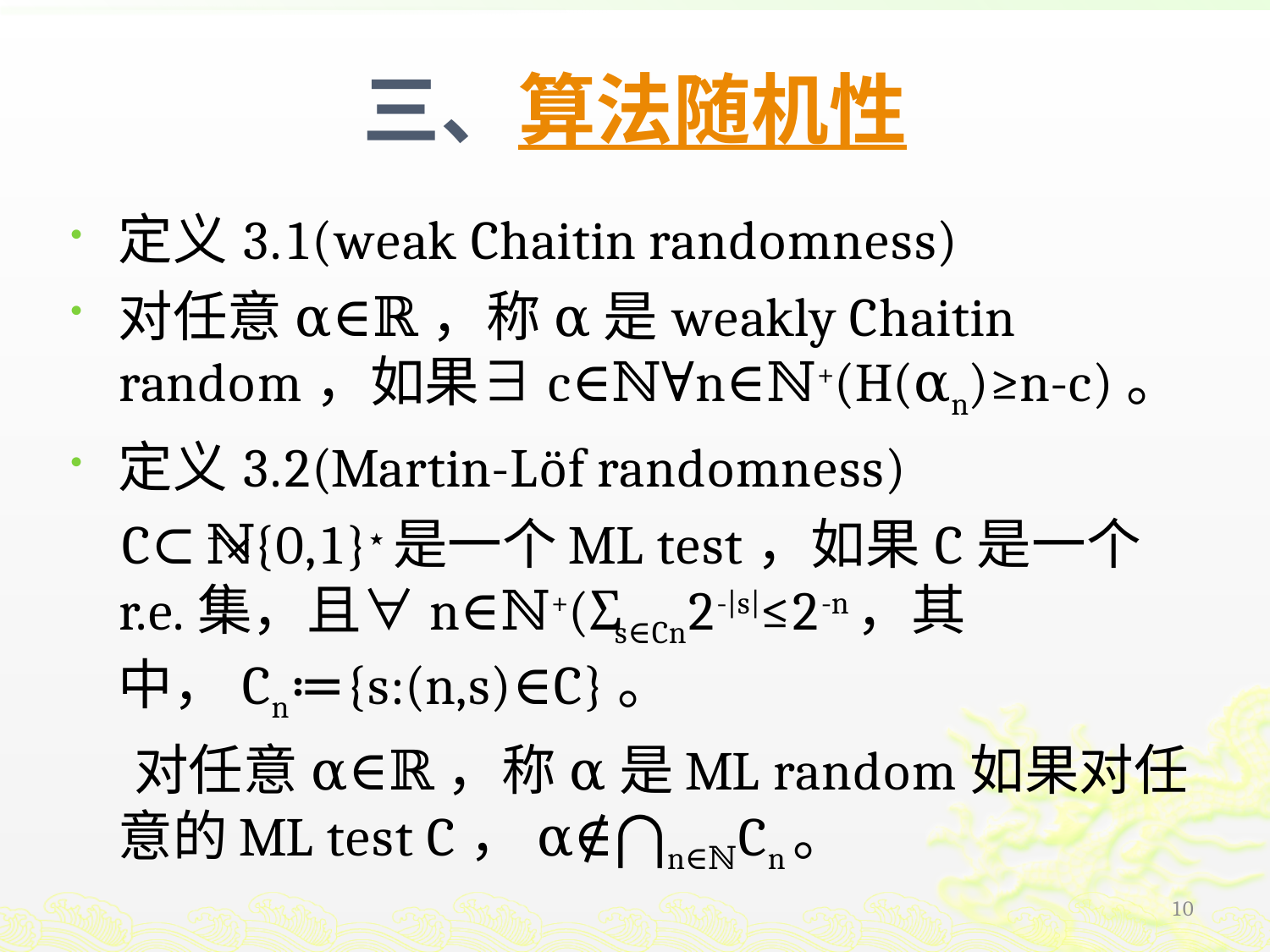

# 三、算法随机性
定义3.1(weak Chaitin randomness)
对任意α∈ℝ，称α是weakly Chaitin random，如果∃c∈ℕ∀n∈ℕ+(H(αn)≥n-c)。
定义3.2(Martin-Löf randomness)
    C⊂ℕ+×{0,1}⋆是一个ML test，如果C是一个r.e.集，且∀n∈ℕ+(Σs∈Cn2-|s|≤2-n，其中，Cn≔{s:(n,s)∈C}。
    对任意α∈ℝ，称α是ML random如果对任意的ML test C，α∉⋂n∈ℕCn。
10